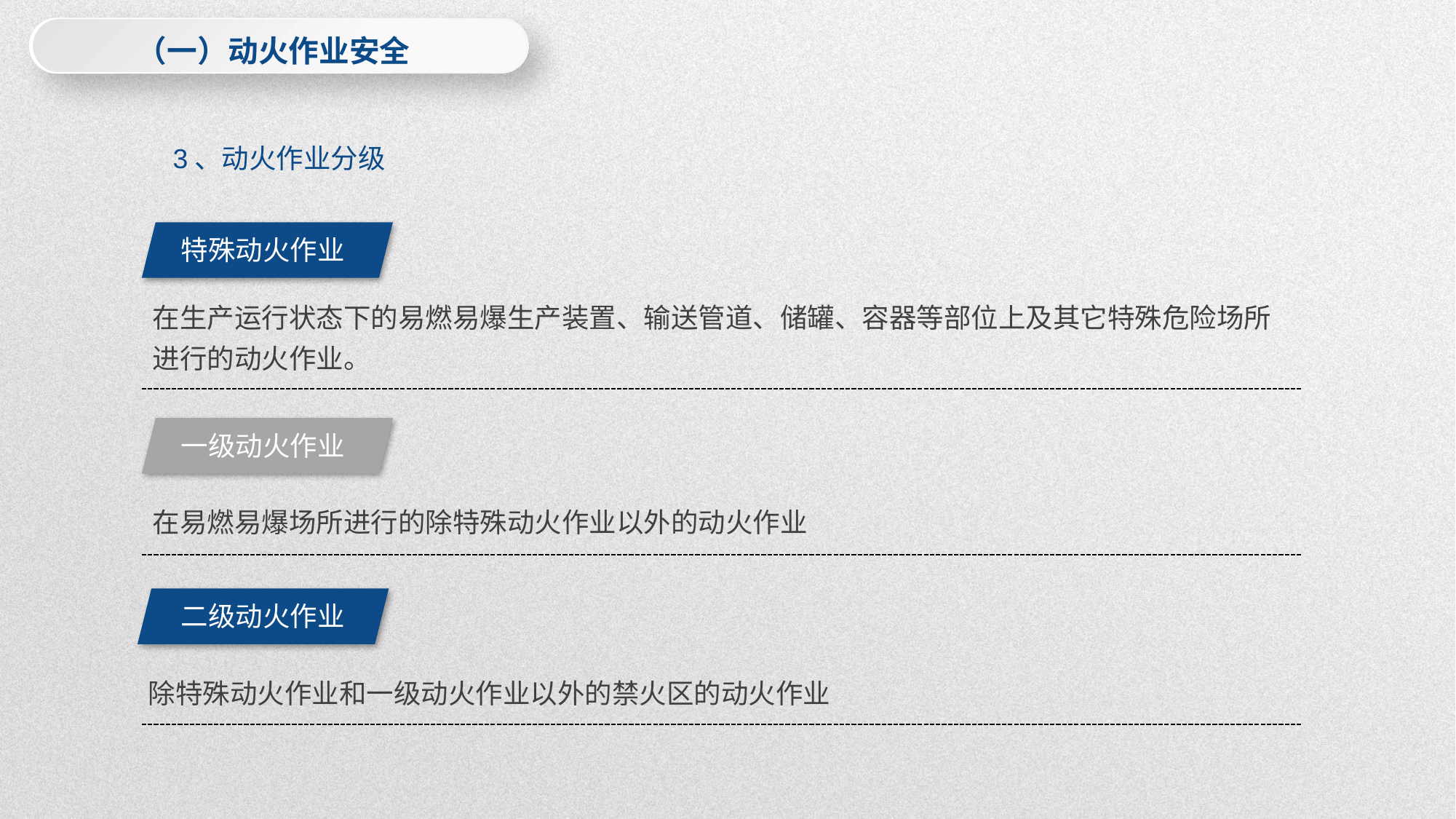

（一）动火作业安全

3、动火作业分级

特殊动火作业
在生产运行状态下的易燃易爆生产装置、输送管道、储罐、容器等部位上及其它特殊危险场所进行的动火作业。

一级动火作业
在易燃易爆场所进行的除特殊动火作业以外的动火作业

二级动火作业
除特殊动火作业和一级动火作业以外的禁火区的动火作业